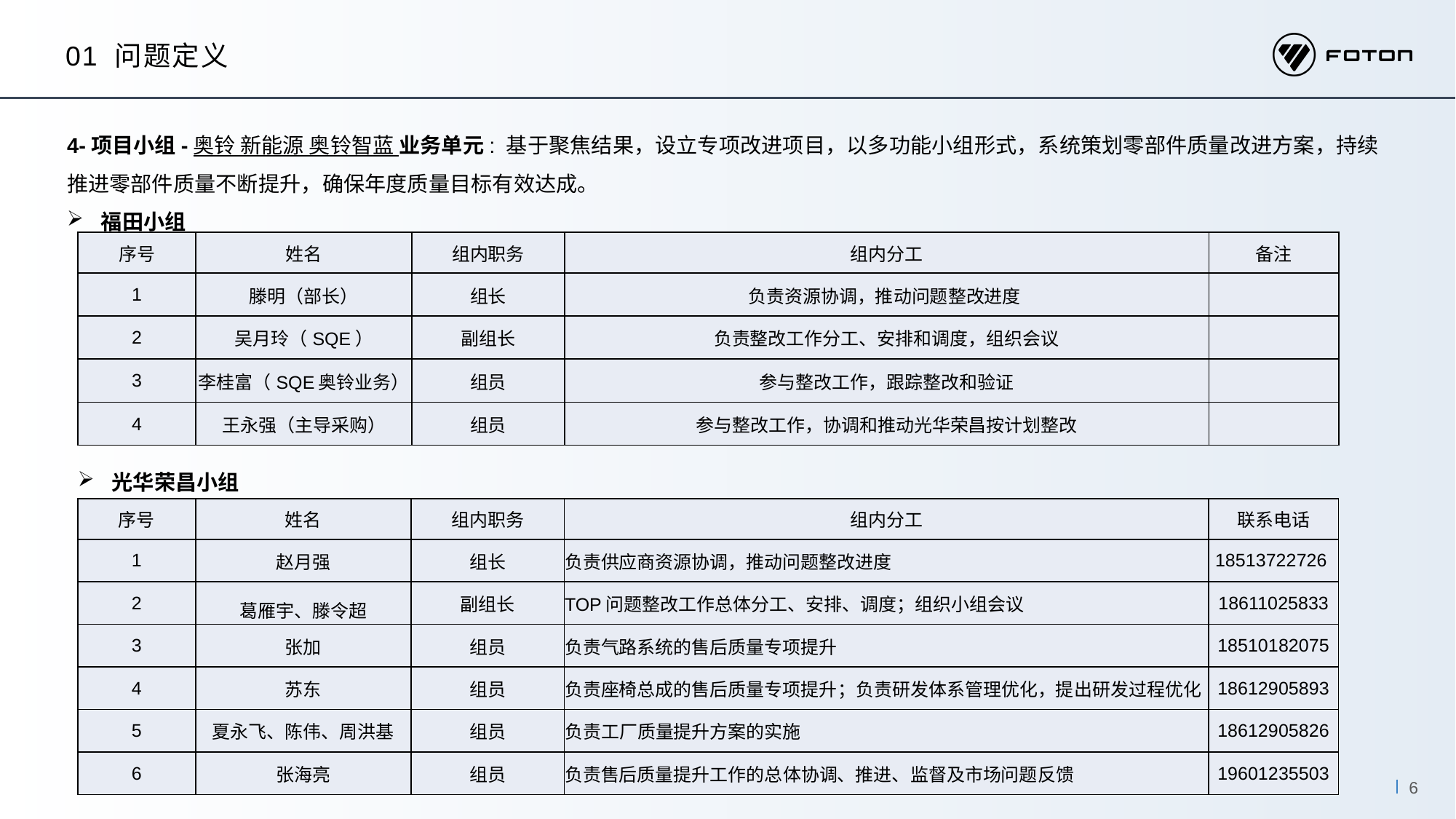

01 问题定义
4-项目小组-奥铃 新能源 奥铃智蓝 业务单元: 基于聚焦结果，设立专项改进项目，以多功能小组形式，系统策划零部件质量改进方案，持续推进零部件质量不断提升，确保年度质量目标有效达成。
福田小组

| 序号 | 姓名 | 组内职务 | 组内分工 | 备注 |
| --- | --- | --- | --- | --- |
| 1 | 滕明（部长） | 组长 | 负责资源协调，推动问题整改进度 |  |
| 2 | 吴月玲（SQE） | 副组长 | 负责整改工作分工、安排和调度，组织会议 |  |
| 3 | 李桂富（SQE奥铃业务） | 组员 | 参与整改工作，跟踪整改和验证 |  |
| 4 | 王永强（主导采购） | 组员 | 参与整改工作，协调和推动光华荣昌按计划整改 |  |
光华荣昌小组
| 序号 | 姓名 | 组内职务 | 组内分工 | 联系电话 |
| --- | --- | --- | --- | --- |
| 1 | 赵月强 | 组长 | 负责供应商资源协调，推动问题整改进度 | 18513722726 |
| 2 | 葛雁宇、滕令超 | 副组长 | TOP问题整改工作总体分工、安排、调度；组织小组会议 | 18611025833 |
| 3 | 张加 | 组员 | 负责气路系统的售后质量专项提升 | 18510182075 |
| 4 | 苏东 | 组员 | 负责座椅总成的售后质量专项提升；负责研发体系管理优化，提出研发过程优化 | 18612905893 |
| 5 | 夏永飞、陈伟、周洪基 | 组员 | 负责工厂质量提升方案的实施 | 18612905826 |
| 6 | 张海亮 | 组员 | 负责售后质量提升工作的总体协调、推进、监督及市场问题反馈 | 19601235503 |